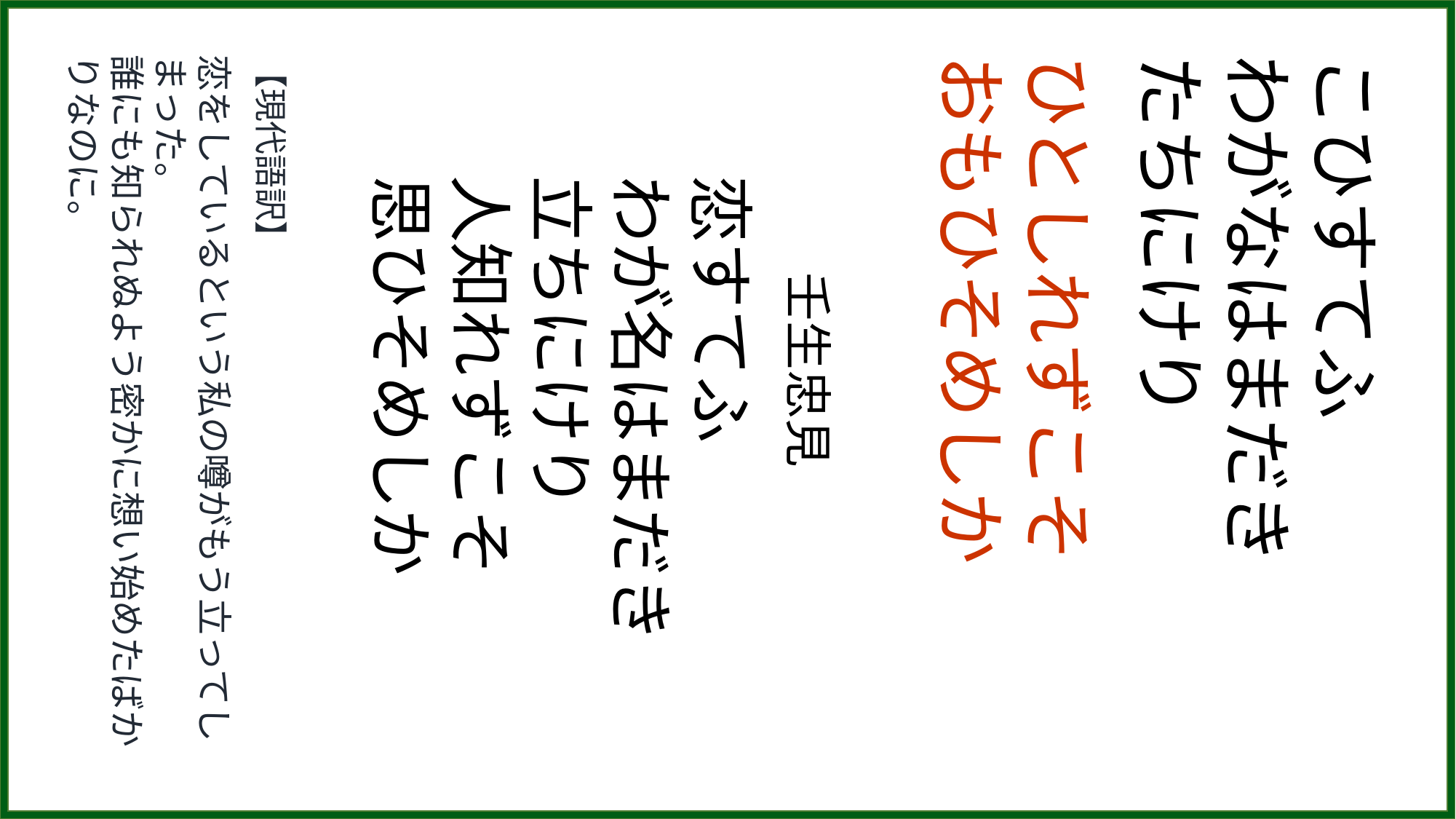

【現代語訳】

恋をしているという私の噂がもう立ってしまった。
誰にも知られぬよう密かに想い始めたばかりなのに。
　　壬生忠見

恋すてふ
わが名はまだき
立ちにけり
人知れずこそ
思ひそめしか
ひとしれずこそ
おもひそめしか
こひすてふ
わがなはまだき
たちにけり